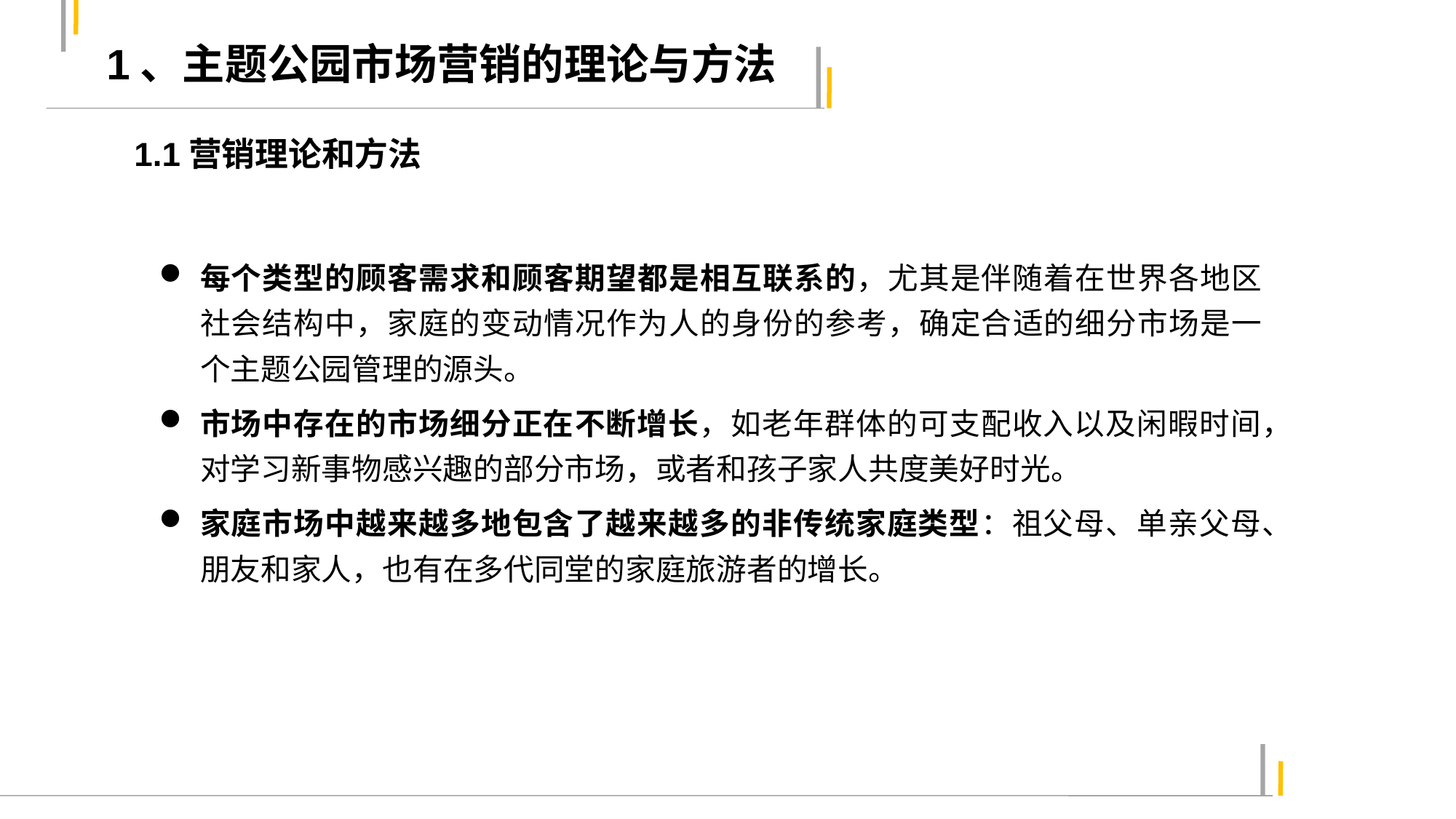

1、主题公园市场营销的理论与方法

1.1营销理论和方法
每个类型的顾客需求和顾客期望都是相互联系的，尤其是伴随着在世界各地区社会结构中，家庭的变动情况作为人的身份的参考，确定合适的细分市场是一个主题公园管理的源头。
市场中存在的市场细分正在不断增长，如老年群体的可支配收入以及闲暇时间，对学习新事物感兴趣的部分市场，或者和孩子家人共度美好时光。
家庭市场中越来越多地包含了越来越多的非传统家庭类型：祖父母、单亲父母、朋友和家人，也有在多代同堂的家庭旅游者的增长。